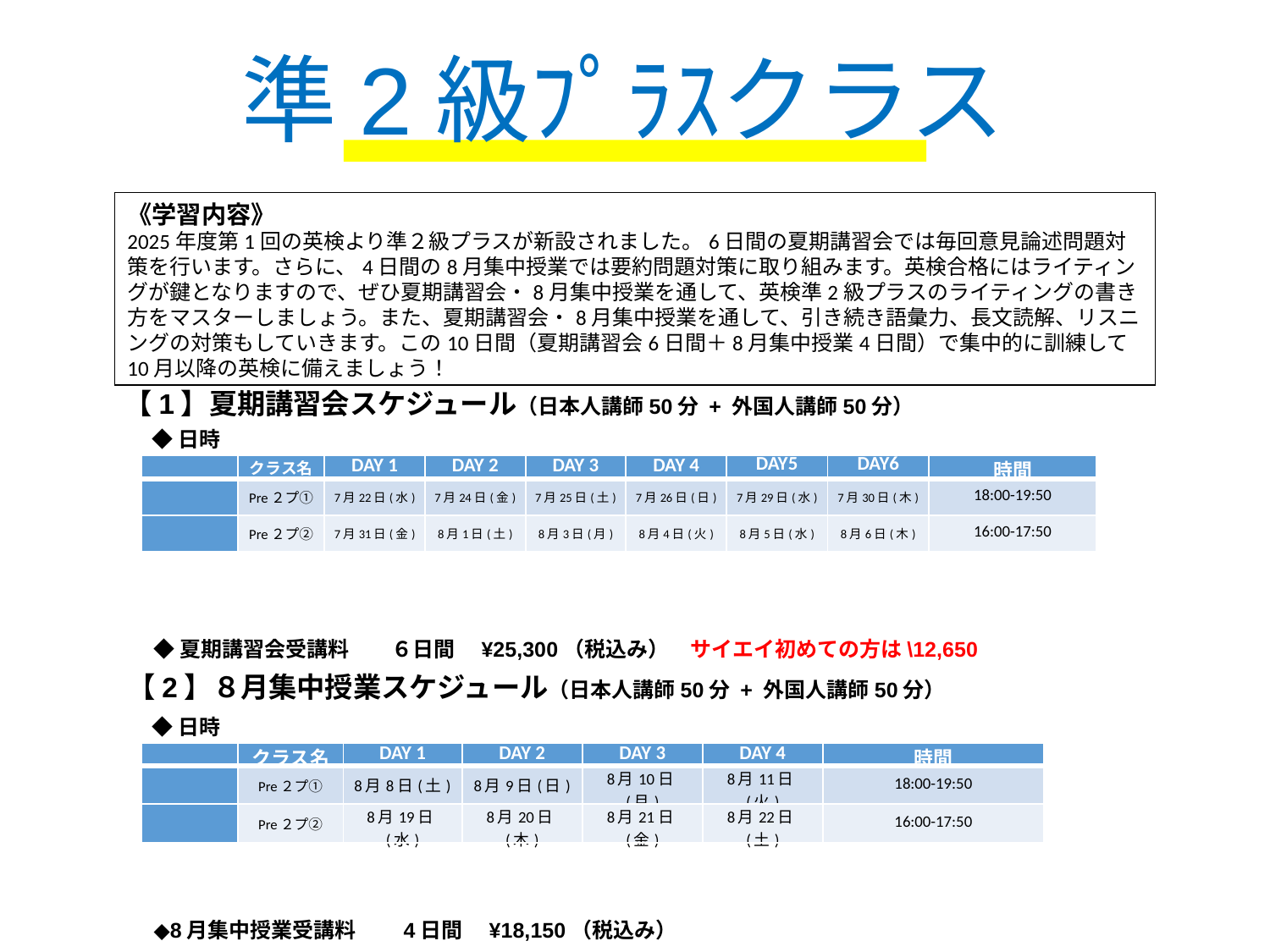

準2級ﾌﾟﾗｽクラス

《学習内容》
2025年度第1回の英検より準２級プラスが新設されました。6日間の夏期講習会では毎回意見論述問題対策を行います。さらに、4日間の8月集中授業では要約問題対策に取り組みます。英検合格にはライティングが鍵となりますので、ぜひ夏期講習会・8月集中授業を通して、英検準2級プラスのライティングの書き方をマスターしましょう。また、夏期講習会・8月集中授業を通して、引き続き語彙力、長文読解、リスニングの対策もしていきます。この10日間（夏期講習会6日間＋8月集中授業4日間）で集中的に訓練して10月以降の英検に備えましょう！

【1】夏期講習会スケジュール（日本人講師50分 + 外国人講師50分）
◆日時
|  | クラス名 | DAY 1 | DAY 2 | DAY 3 | DAY 4 | DAY5 | DAY6 | 時間 |
| --- | --- | --- | --- | --- | --- | --- | --- | --- |
|  | Pre２プ① | 7月22日(水) | 7月24日(金) | 7月25日(土) | 7月26日(日) | 7月29日(水) | 7月30日(木) | 18:00-19:50 |
|  | Pre２プ② | 7月31日(金) | 8月1日(土) | 8月3日(月) | 8月4日(火) | 8月5日(水) | 8月6日(木) | 16:00-17:50 |
◆夏期講習会受講料　　６日間　¥25,300（税込み）　サイエイ初めての方は\12,650
【2】８月集中授業スケジュール（日本人講師50分 + 外国人講師50分）

◆日時
|  | クラス名 | DAY 1 | DAY 2 | DAY 3 | DAY 4 | 時間 |
| --- | --- | --- | --- | --- | --- | --- |
|  | Pre２プ① | 8月8日(土) | 8月9日(日) | 8月10日(月) | 8月11日(火) | 18:00-19:50 |
|  | Pre２プ② | 8月19日(水) | 8月20日(木) | 8月21日(金) | 8月22日(土) | 16:00-17:50 |
◆8月集中授業受講料　　4日間　¥18,150（税込み）